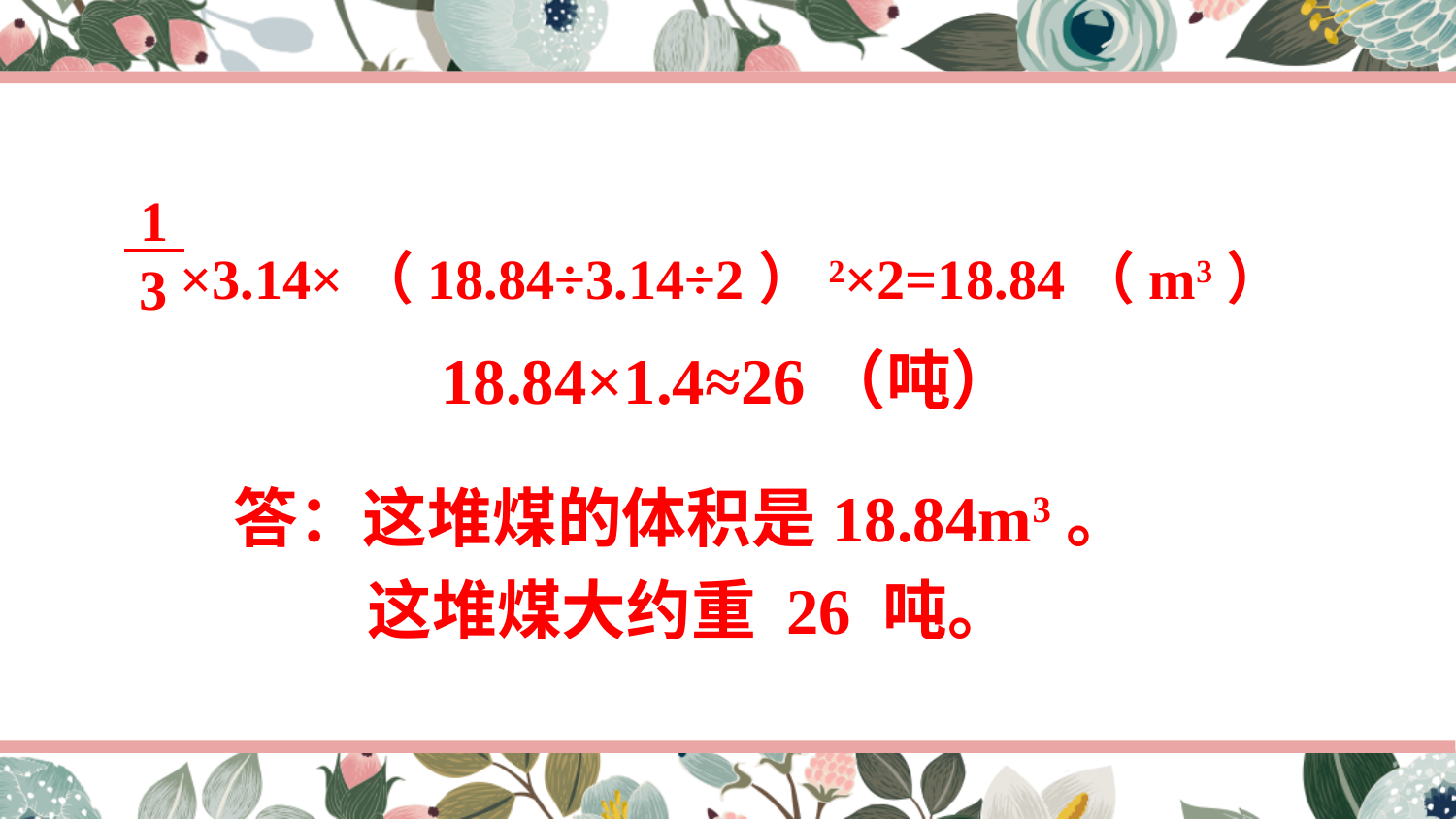

×3.14×（18.84÷3.14÷2）2×2=18.84（m3）
1
3
答：这堆煤的体积是18.84m3。
        这堆煤大约重 26 吨。
18.84×1.4≈26（吨）